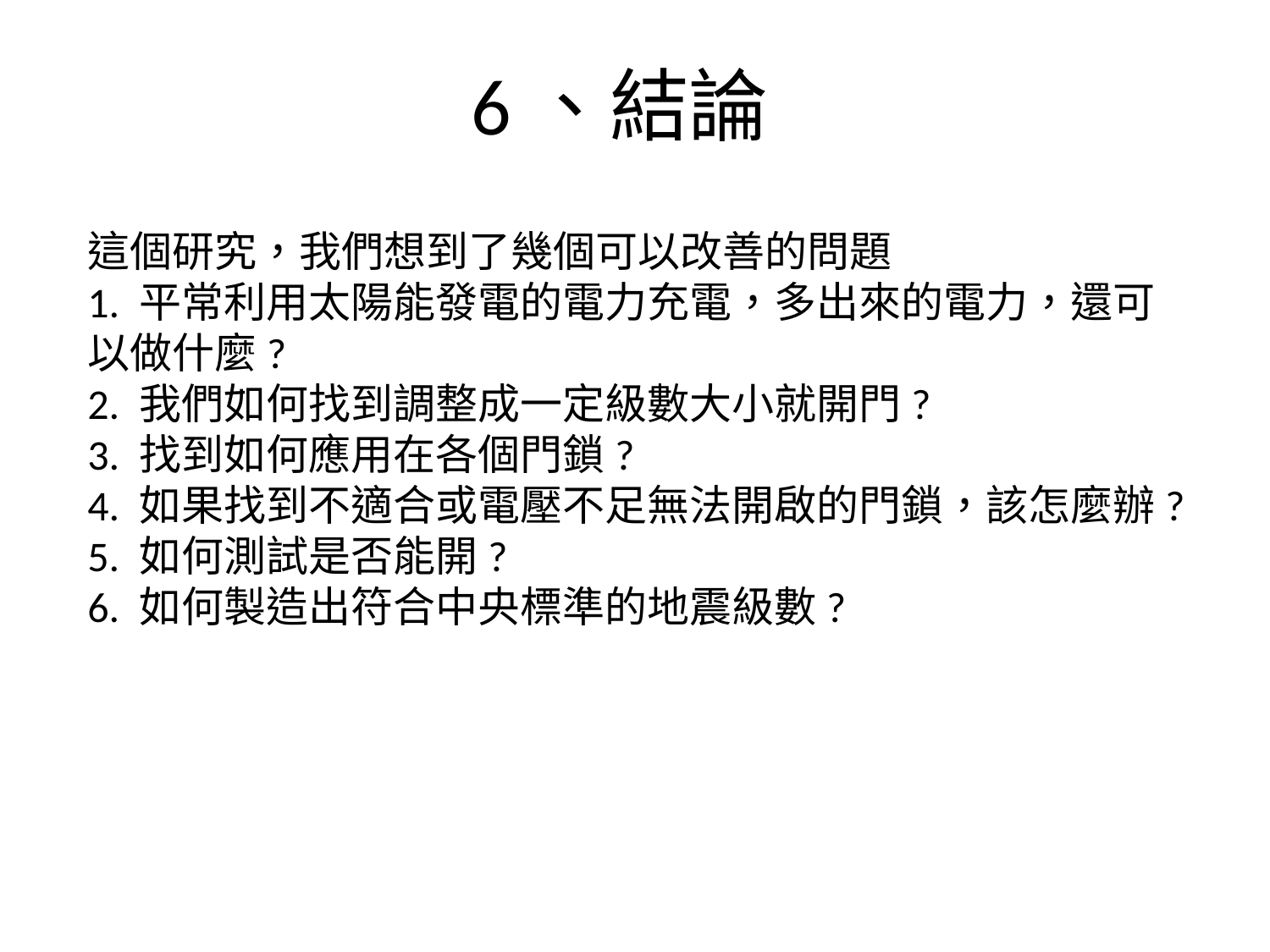

6、結論
這個研究，我們想到了幾個可以改善的問題
1. 平常利用太陽能發電的電力充電，多出來的電力，還可以做什麼?
2. 我們如何找到調整成一定級數大小就開門?
3. 找到如何應用在各個門鎖?
4. 如果找到不適合或電壓不足無法開啟的門鎖，該怎麼辦?
5. 如何測試是否能開?
6. 如何製造出符合中央標準的地震級數?